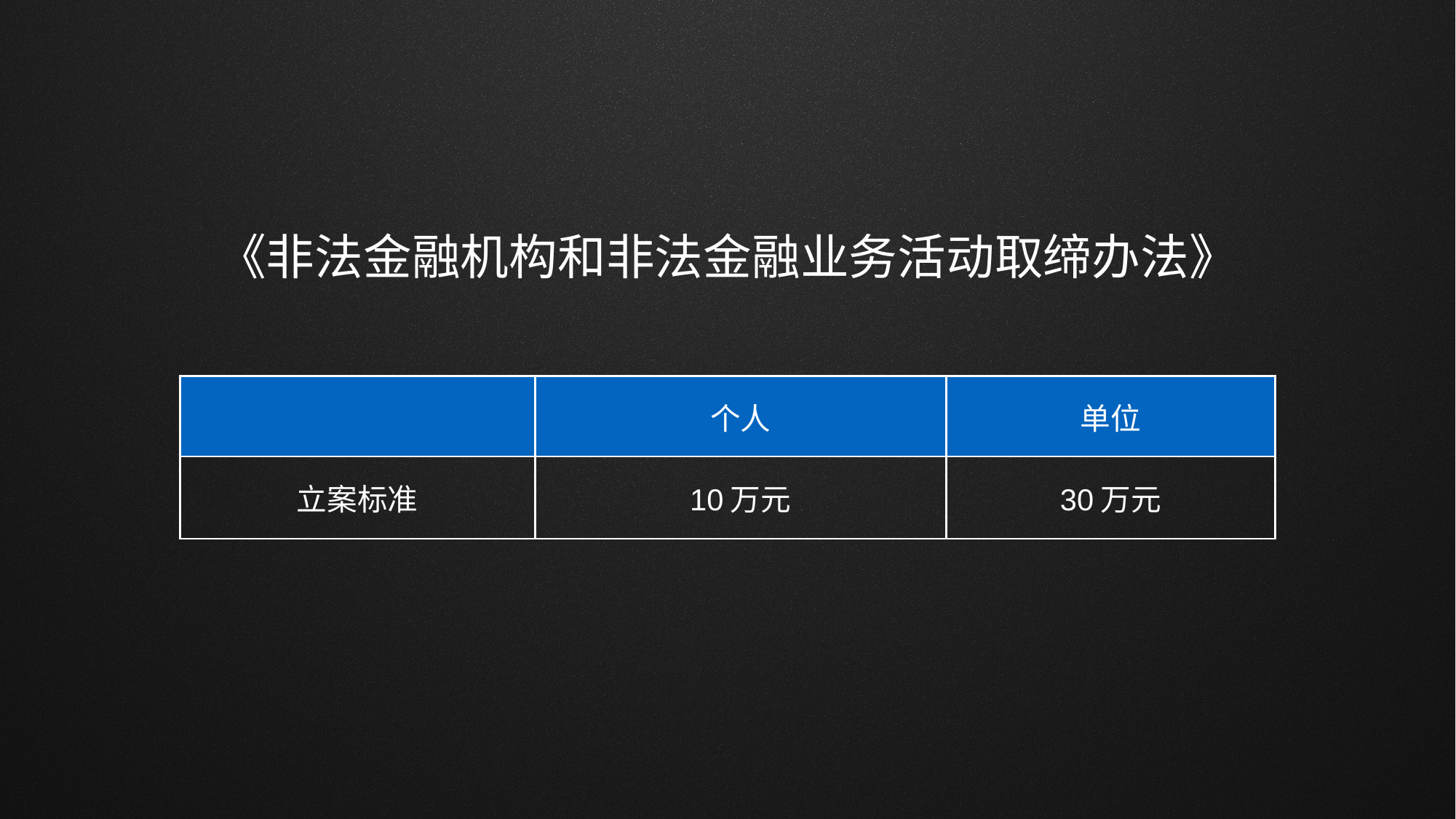

《非法金融机构和非法金融业务活动取缔办法》
|  | 个人 | 单位 |
| --- | --- | --- |
| 立案标准 | 10万元 | 30万元 |